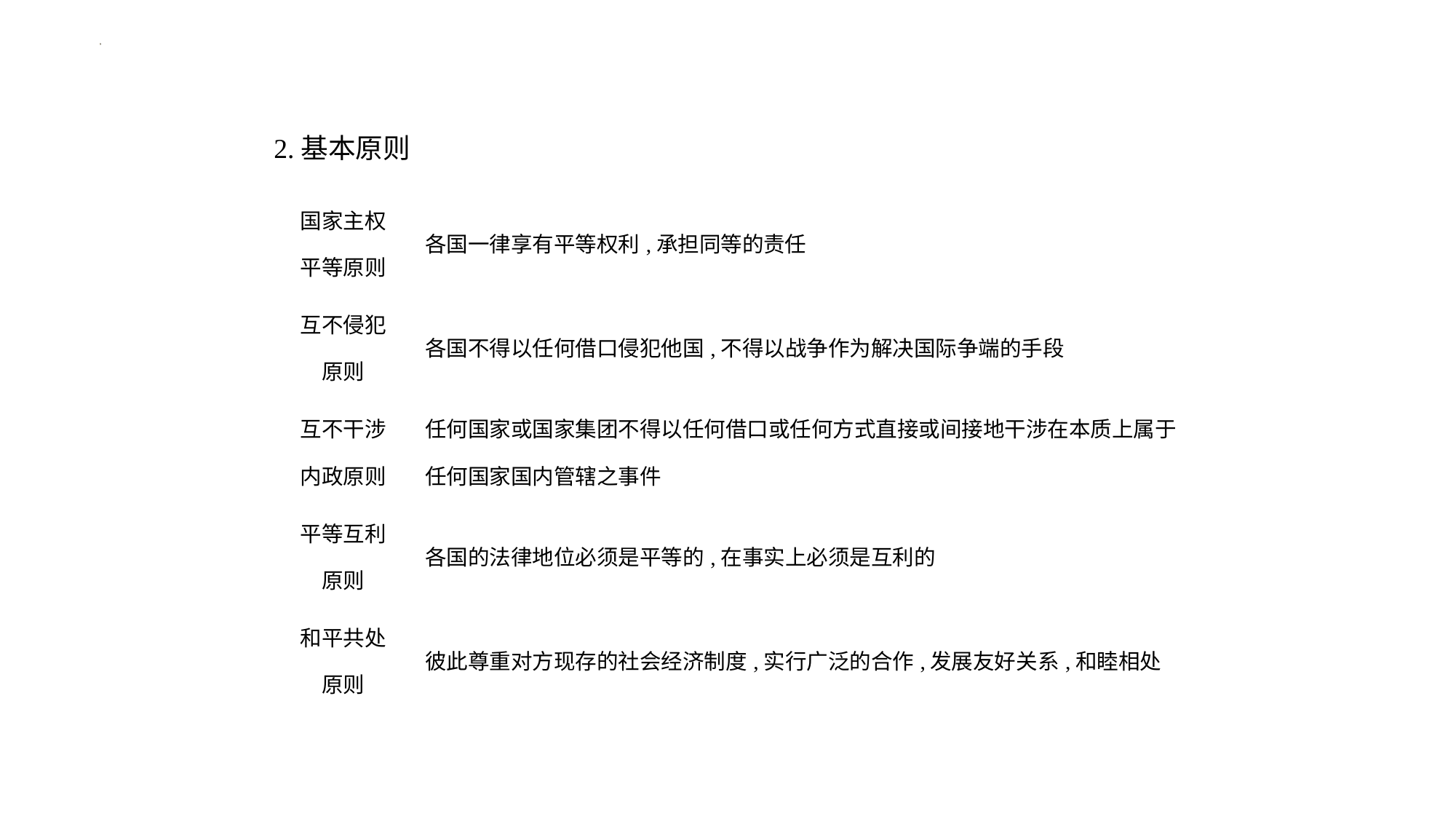

2.基本原则
| 国家主权 平等原则 | 各国一律享有平等权利,承担同等的责任 |
| --- | --- |
| 互不侵犯 原则 | 各国不得以任何借口侵犯他国,不得以战争作为解决国际争端的手段 |
| 互不干涉 内政原则 | 任何国家或国家集团不得以任何借口或任何方式直接或间接地干涉在本质上属于任何国家国内管辖之事件 |
| 平等互利 原则 | 各国的法律地位必须是平等的,在事实上必须是互利的 |
| 和平共处 原则 | 彼此尊重对方现存的社会经济制度,实行广泛的合作,发展友好关系,和睦相处 |